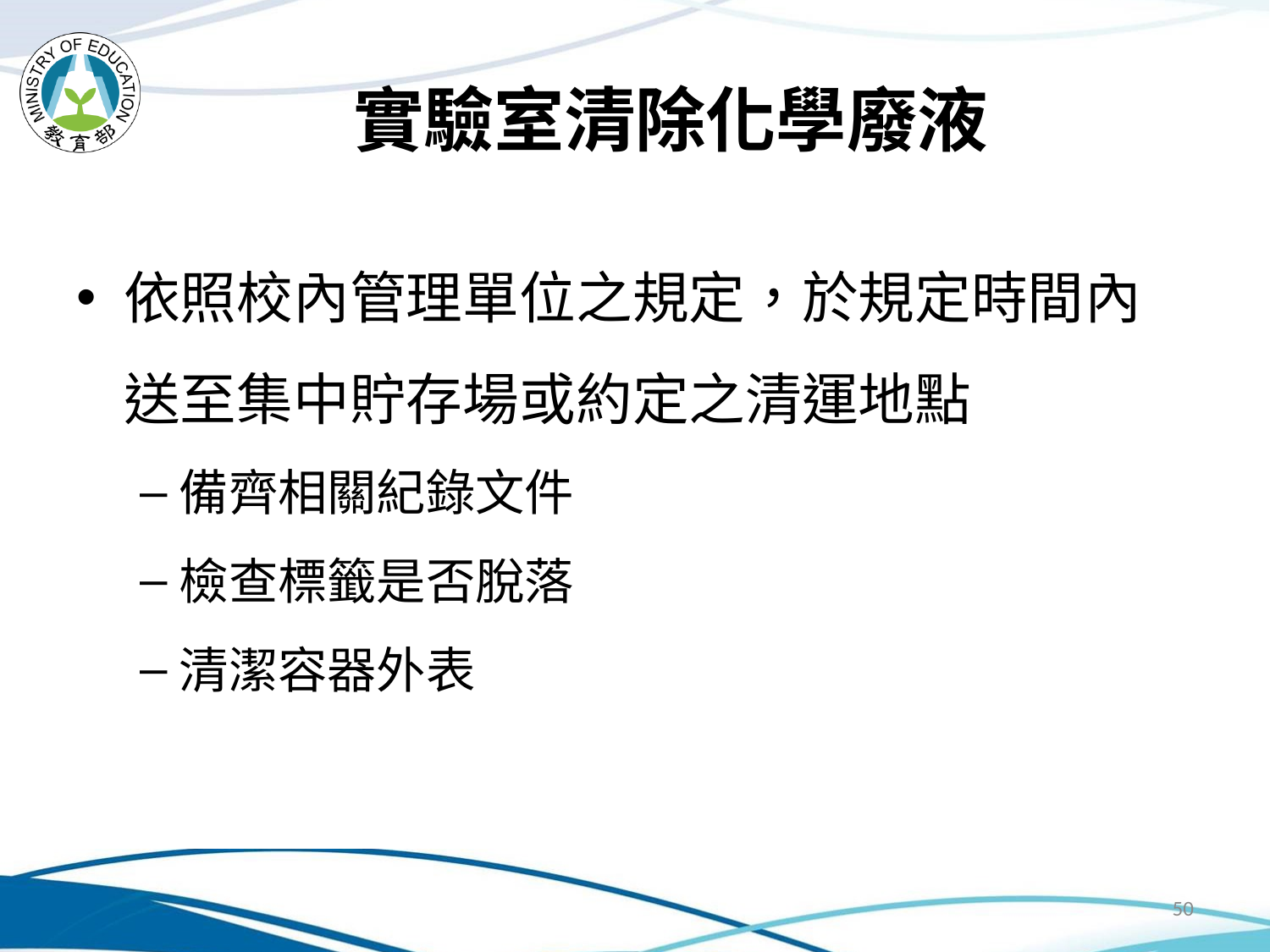

# 實驗室清除化學廢液
依照校內管理單位之規定，於規定時間內送至集中貯存場或約定之清運地點
備齊相關紀錄文件
檢查標籤是否脫落
清潔容器外表
50